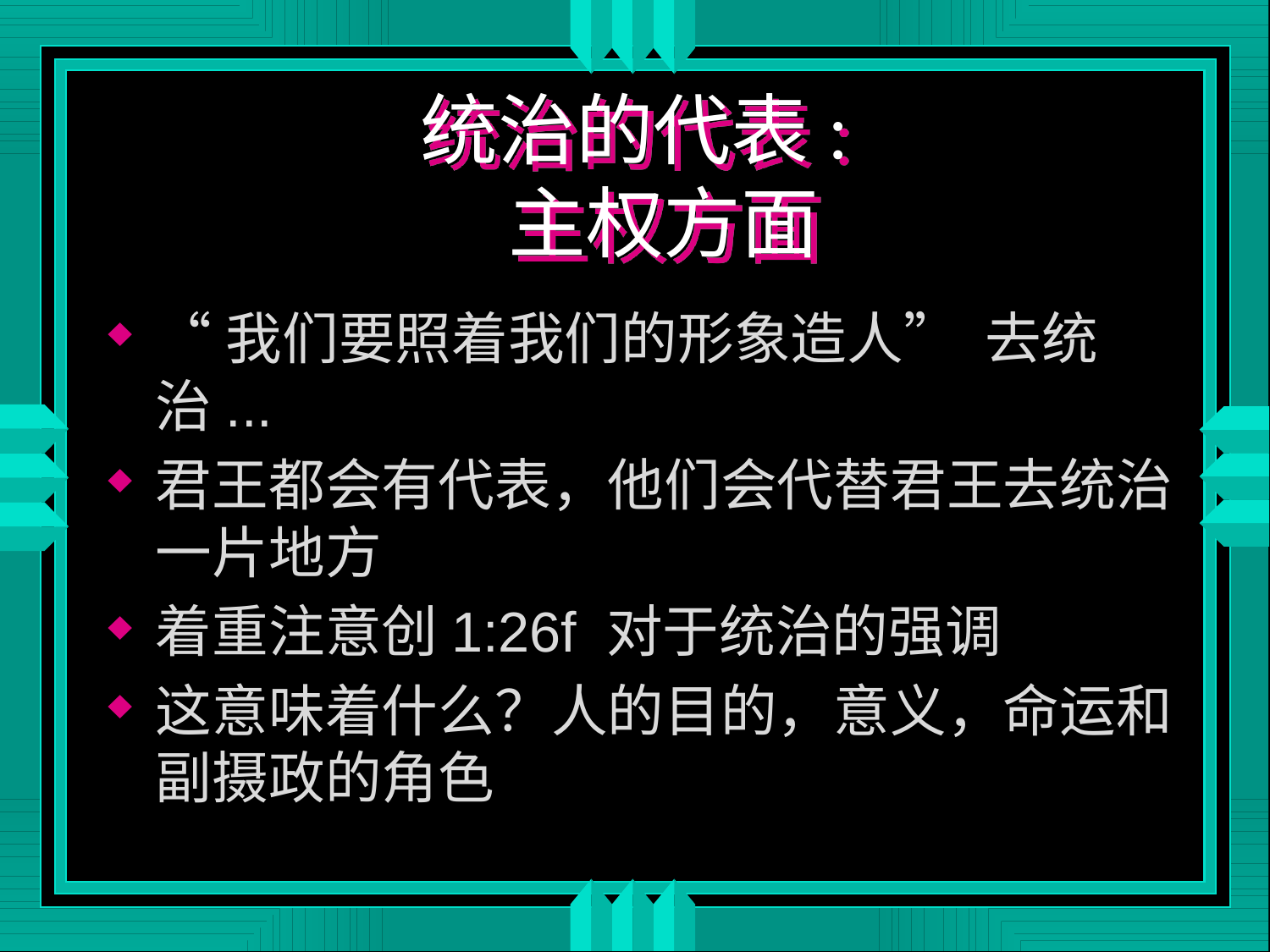

# 统治的代表: 主权方面
“我们要照着我们的形象造人”  去统治...
君王都会有代表，他们会代替君王去统治一片地方
着重注意创1:26f 对于统治的强调
这意味着什么？人的目的，意义，命运和副摄政的角色